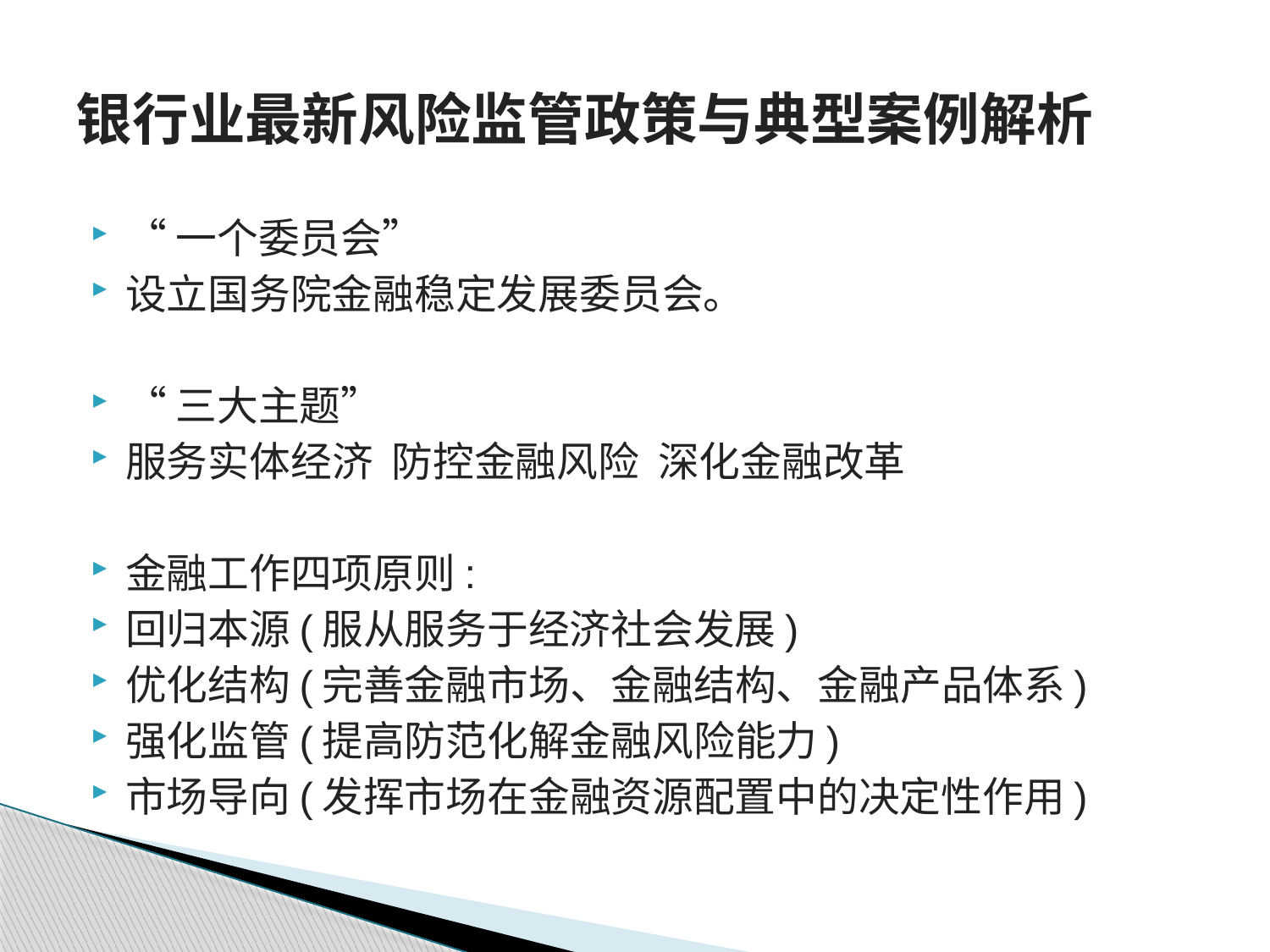

# 银行业最新风险监管政策与典型案例解析
“一个委员会”
设立国务院金融稳定发展委员会。

“三大主题”
服务实体经济  防控金融风险  深化金融改革

金融工作四项原则:
回归本源(服从服务于经济社会发展)
优化结构(完善金融市场、金融结构、金融产品体系)
强化监管(提高防范化解金融风险能力)
市场导向(发挥市场在金融资源配置中的决定性作用)